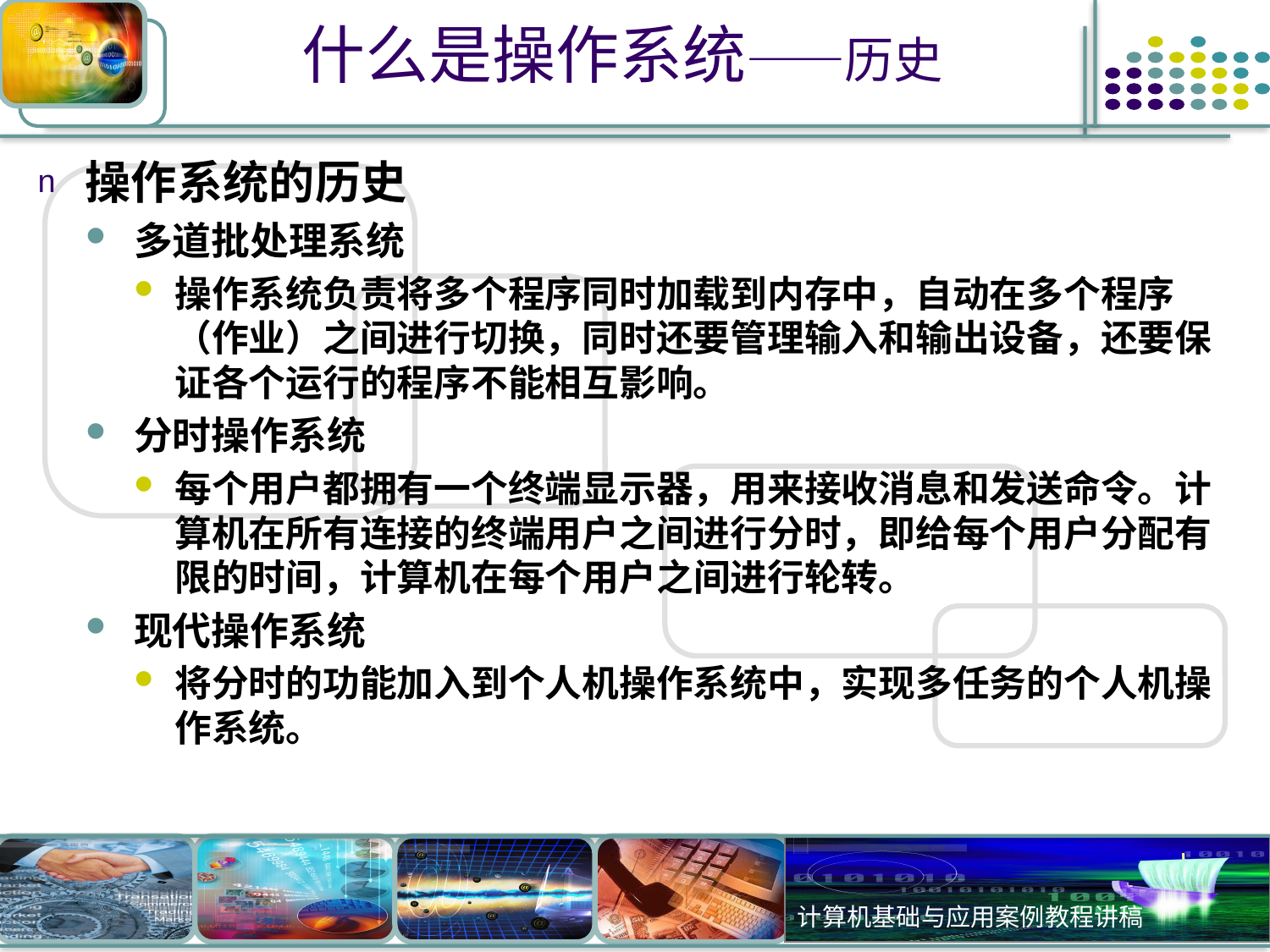

# 什么是操作系统——历史
操作系统的历史
多道批处理系统
操作系统负责将多个程序同时加载到内存中，自动在多个程序（作业）之间进行切换，同时还要管理输入和输出设备，还要保证各个运行的程序不能相互影响。
分时操作系统
每个用户都拥有一个终端显示器，用来接收消息和发送命令。计算机在所有连接的终端用户之间进行分时，即给每个用户分配有限的时间，计算机在每个用户之间进行轮转。
现代操作系统
将分时的功能加入到个人机操作系统中，实现多任务的个人机操作系统。